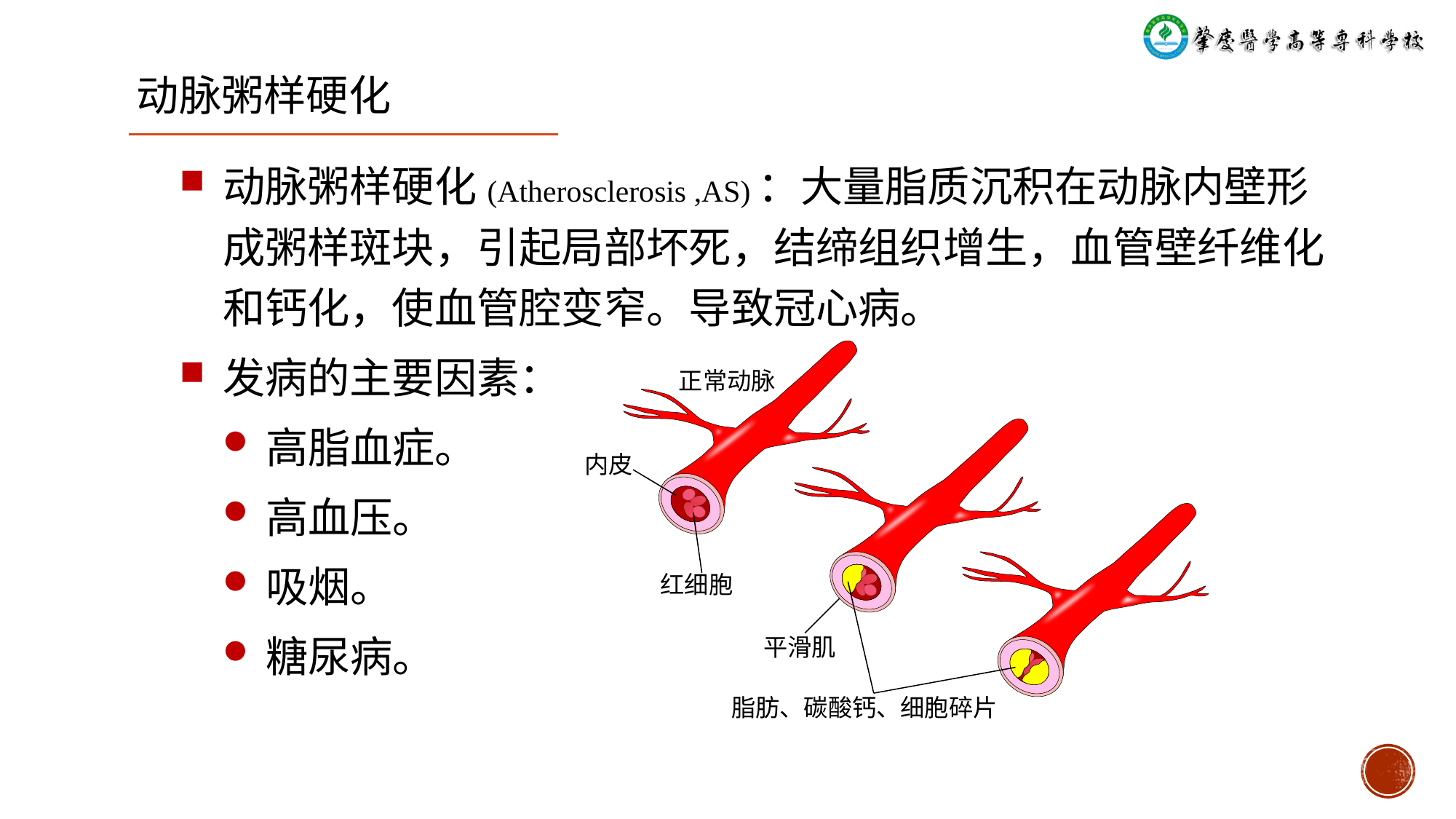

动脉粥样硬化
动脉粥样硬化(Atherosclerosis ,AS)：大量脂质沉积在动脉内壁形成粥样斑块，引起局部坏死，结缔组织增生，血管壁纤维化和钙化，使血管腔变窄。导致冠心病。
发病的主要因素：
高脂血症。
高血压。
吸烟。
糖尿病。

正常动脉
内皮
红细胞
平滑肌
脂肪、碳酸钙、细胞碎片